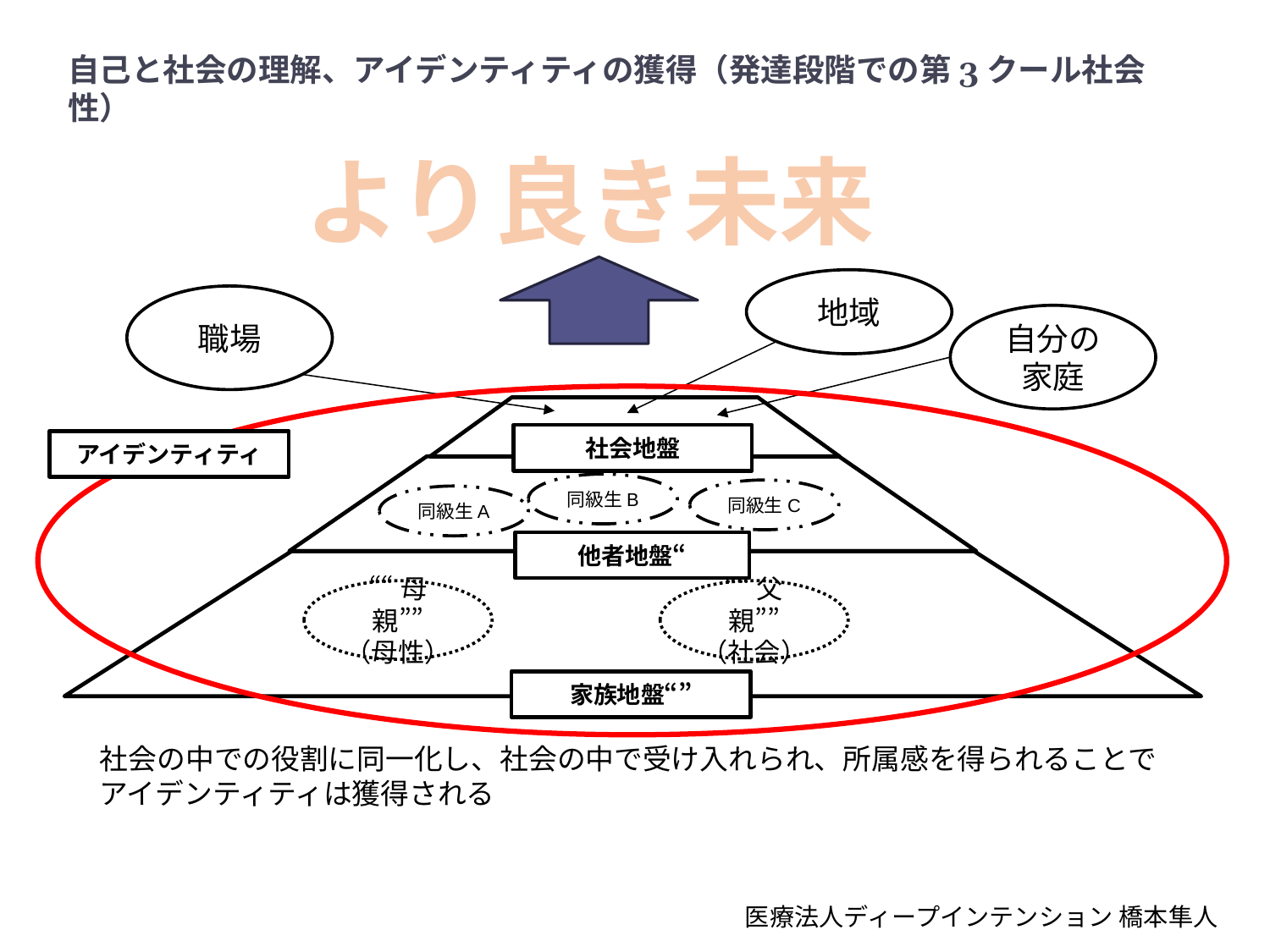

# 自己と社会の理解、アイデンティティの獲得（発達段階での第3クール社会性）
より良き未来

地域
職場
自分の家庭

社会地盤
アイデンティティ

同級生B
同級生C
同級生A
他者地盤“

““父親””
（社会）
““母親””
（母性）
家族地盤“”
社会の中での役割に同一化し、社会の中で受け入れられ、所属感を得られることでアイデンティティは獲得される

医療法人ディープインテンション 橋本隼人